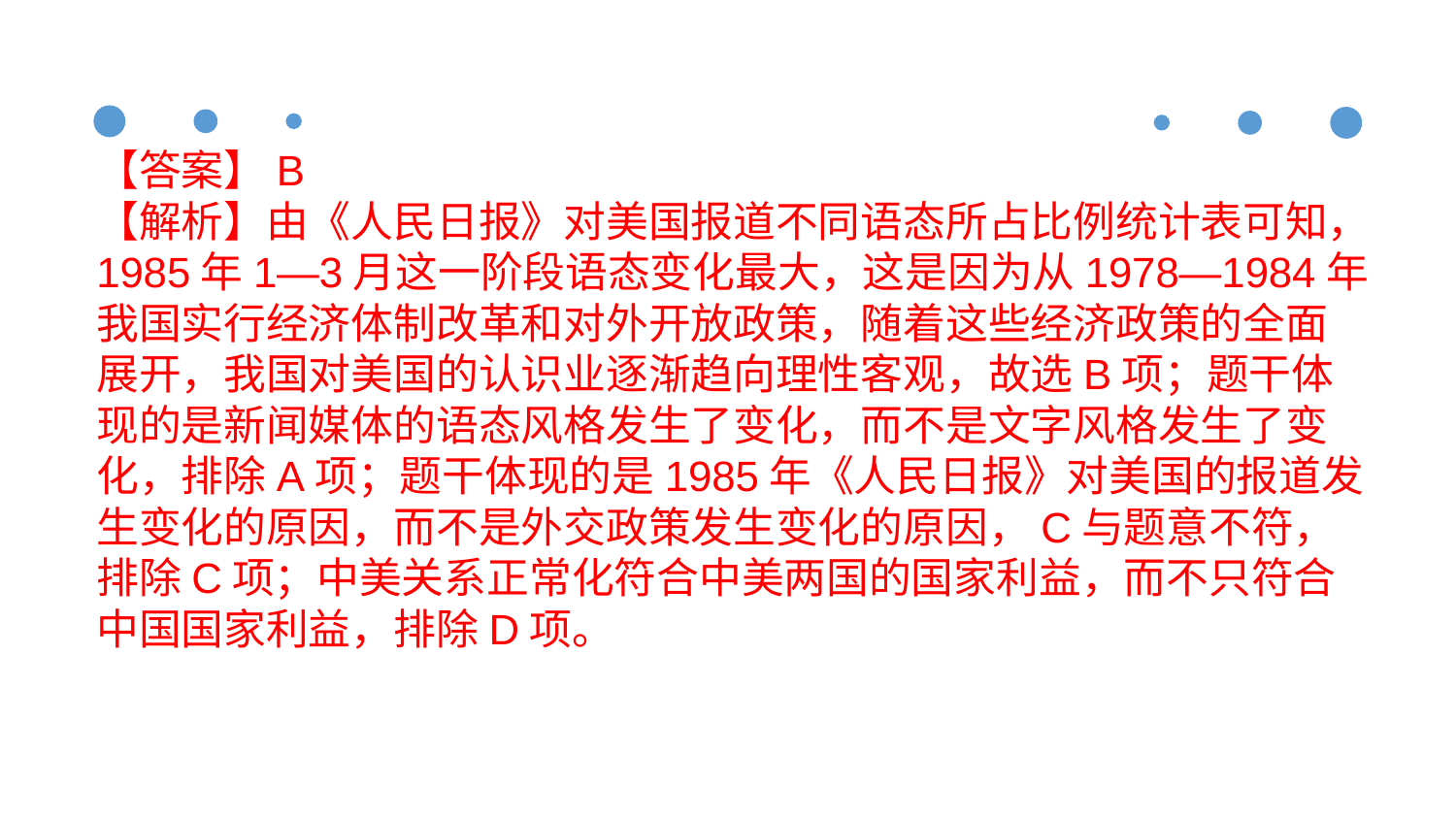

【答案】B
【解析】由《人民日报》对美国报道不同语态所占比例统计表可知，1985年1—3月这一阶段语态变化最大，这是因为从1978—1984年我国实行经济体制改革和对外开放政策，随着这些经济政策的全面展开，我国对美国的认识业逐渐趋向理性客观，故选B项；题干体现的是新闻媒体的语态风格发生了变化，而不是文字风格发生了变化，排除A项；题干体现的是1985年《人民日报》对美国的报道发生变化的原因，而不是外交政策发生变化的原因，C与题意不符，排除C项；中美关系正常化符合中美两国的国家利益，而不只符合中国国家利益，排除D项。